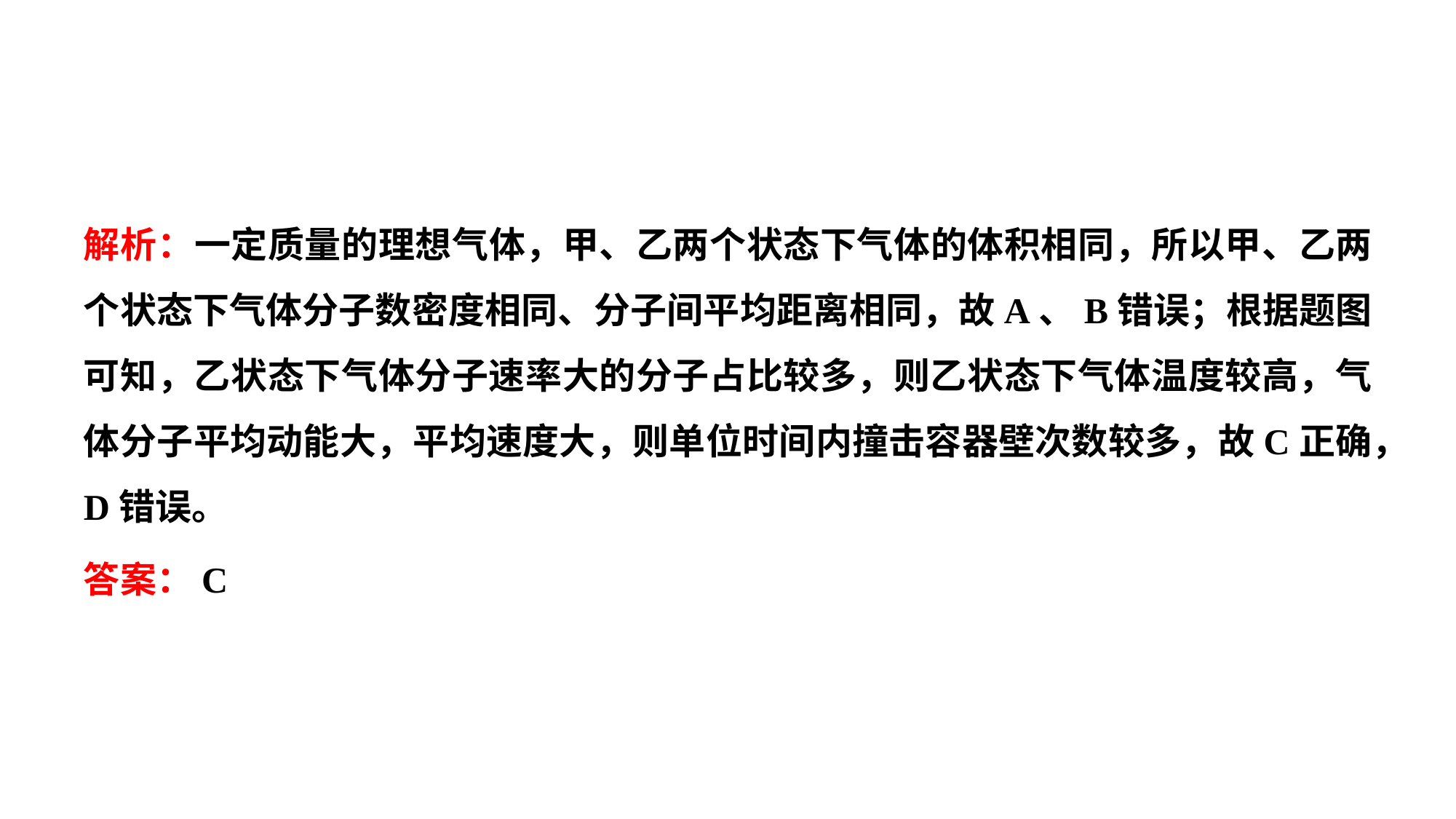

解析：一定质量的理想气体，甲、乙两个状态下气体的体积相同，所以甲、乙两个状态下气体分子数密度相同、分子间平均距离相同，故A、B错误；根据题图可知，乙状态下气体分子速率大的分子占比较多，则乙状态下气体温度较高，气体分子平均动能大，平均速度大，则单位时间内撞击容器壁次数较多，故C正确，D错误。
答案：C